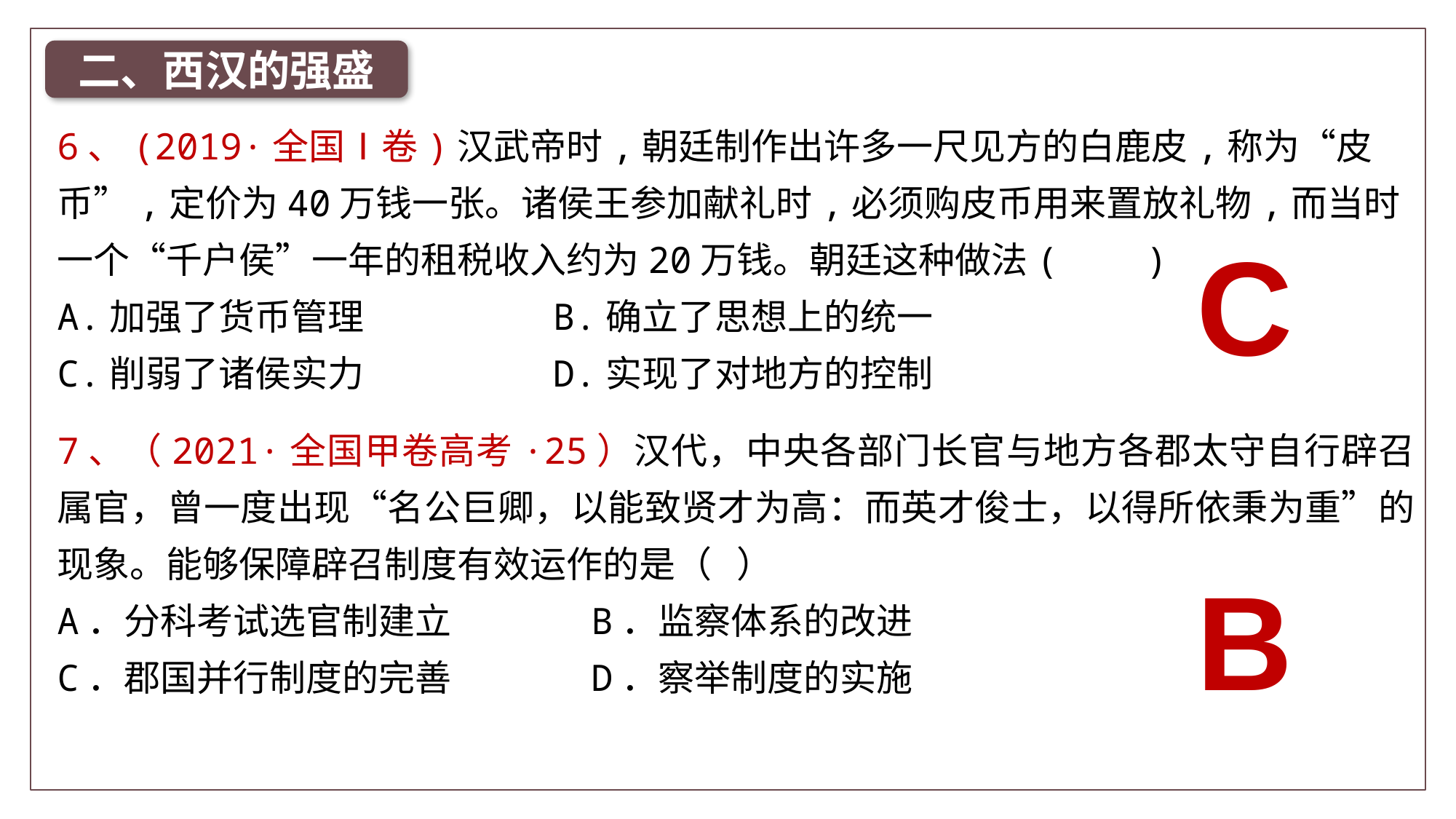

二、西汉的强盛
6、(2019·全国Ⅰ卷)汉武帝时,朝廷制作出许多一尺见方的白鹿皮,称为“皮币”,定价为40万钱一张。诸侯王参加献礼时,必须购皮币用来置放礼物,而当时一个“千户侯”一年的租税收入约为20万钱。朝廷这种做法(    )
A.加强了货币管理                      B.确立了思想上的统一
C.削弱了诸侯实力                      D.实现了对地方的控制
C
7、（2021·全国甲卷高考·25）汉代，中央各部门长官与地方各郡太守自行辟召属官，曾一度出现“名公巨卿，以能致贤才为高：而英才俊士，以得所依秉为重”的现象。能够保障辟召制度有效运作的是（   ）
A．分科考试选官制建立                B．监察体系的改进
C．郡国并行制度的完善                D．察举制度的实施
B